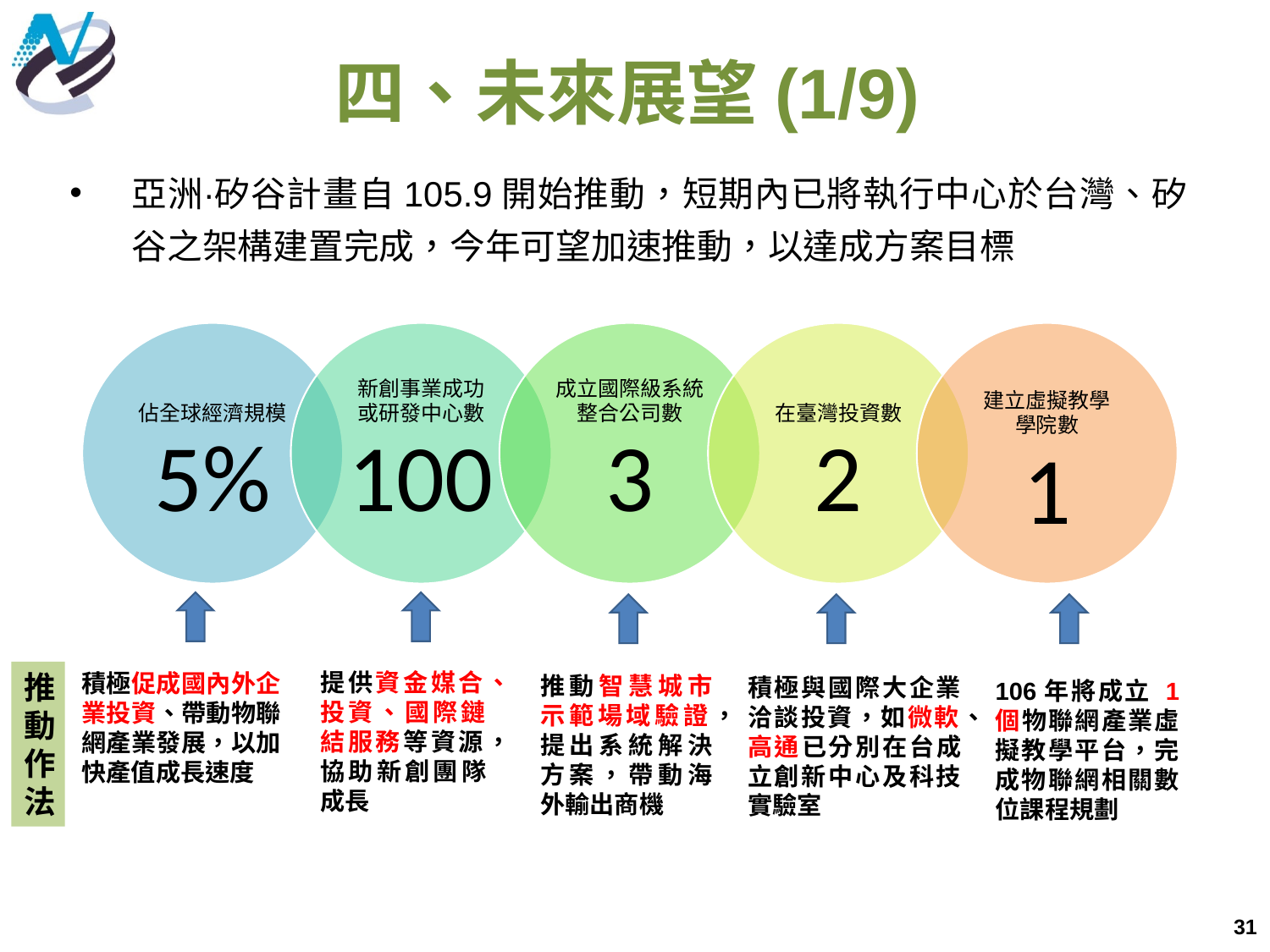

# 四、未來展望(1/9)
亞洲∙矽谷計畫自105.9開始推動，短期內已將執行中心於台灣、矽谷之架構建置完成，今年可望加速推動，以達成方案目標

佔全球經濟規模
5%
新創事業成功
或研發中心數
100
成立國際級系統整合公司數
3

在臺灣投資數
2

建立虛擬教學
學院數
1

提供資金媒合、投資、國際鏈結服務等資源，協助新創團隊成長
積極促成國內外企業投資、帶動物聯網產業發展，以加快產值成長速度
推動作法
推動智慧城市示範場域驗證，提出系統解決方案，帶動海外輸出商機
積極與國際大企業洽談投資，如微軟、高通已分別在台成立創新中心及科技實驗室
106年將成立 1 個物聯網產業虛擬教學平台，完成物聯網相關數位課程規劃
31